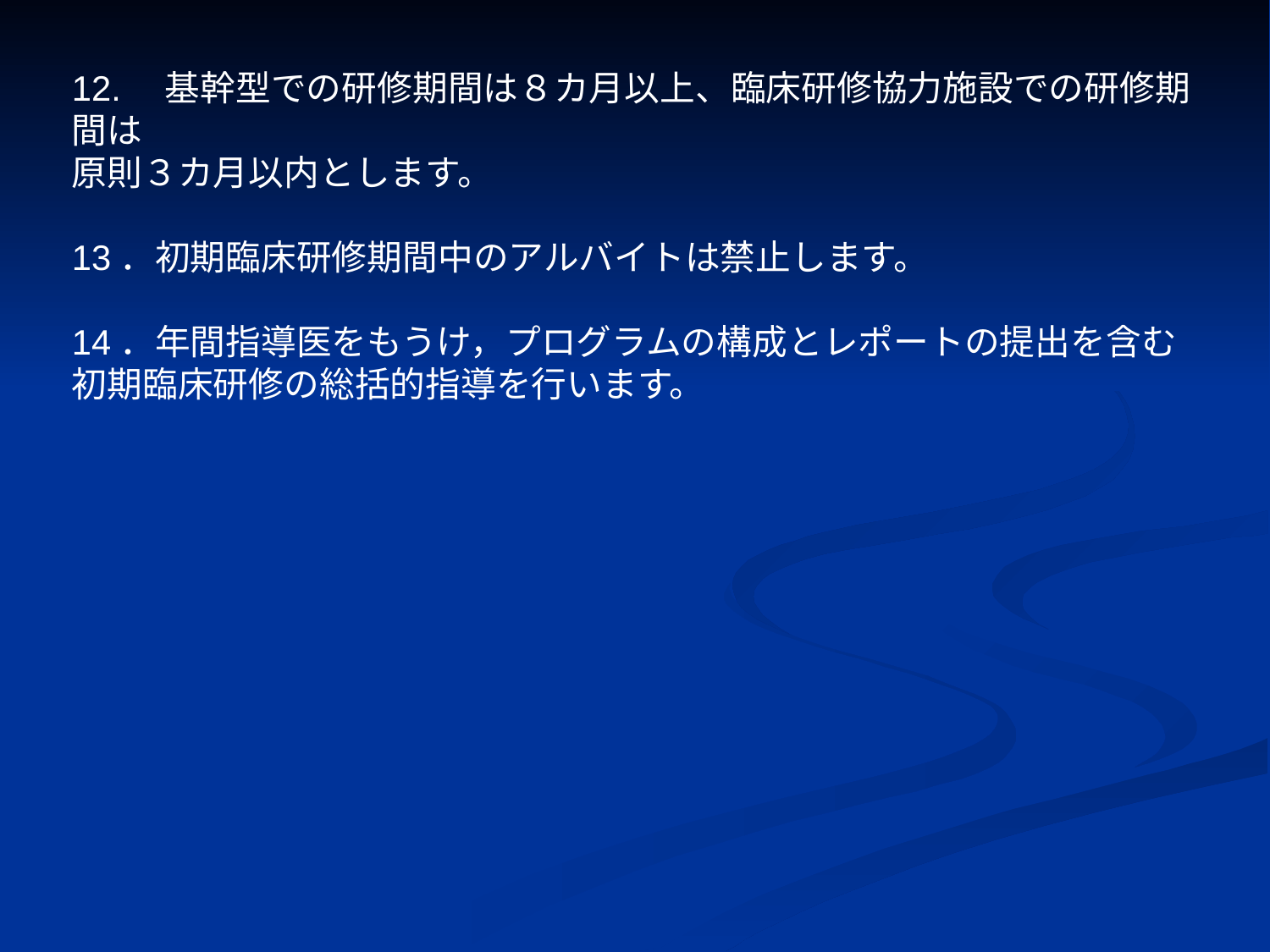

12.　基幹型での研修期間は８カ月以上、臨床研修協力施設での研修期間は
原則３カ月以内とします。

13．初期臨床研修期間中のアルバイトは禁止します。

14．年間指導医をもうけ，プログラムの構成とレポートの提出を含む初期臨床研修の総括的指導を行います。